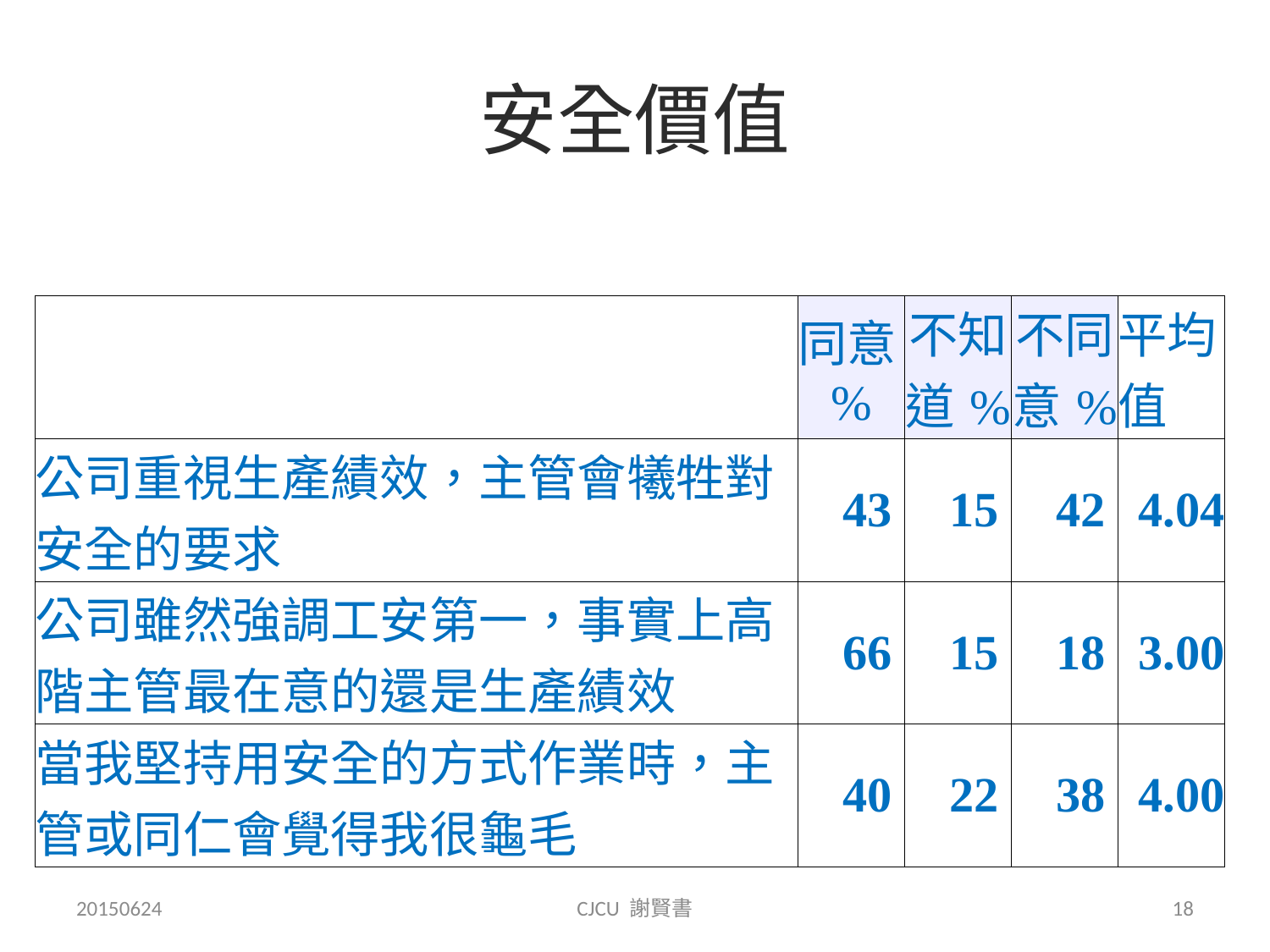

# 安全價值
|  | 同意% | 不知道% | 不同意% | 平均值 |
| --- | --- | --- | --- | --- |
| 公司重視生產績效，主管會犧牲對安全的要求 | 43 | 15 | 42 | 4.04 |
| 公司雖然強調工安第一，事實上高階主管最在意的還是生產績效 | 66 | 15 | 18 | 3.00 |
| 當我堅持用安全的方式作業時，主管或同仁會覺得我很龜毛 | 40 | 22 | 38 | 4.00 |
20150624
CJCU 謝賢書
18